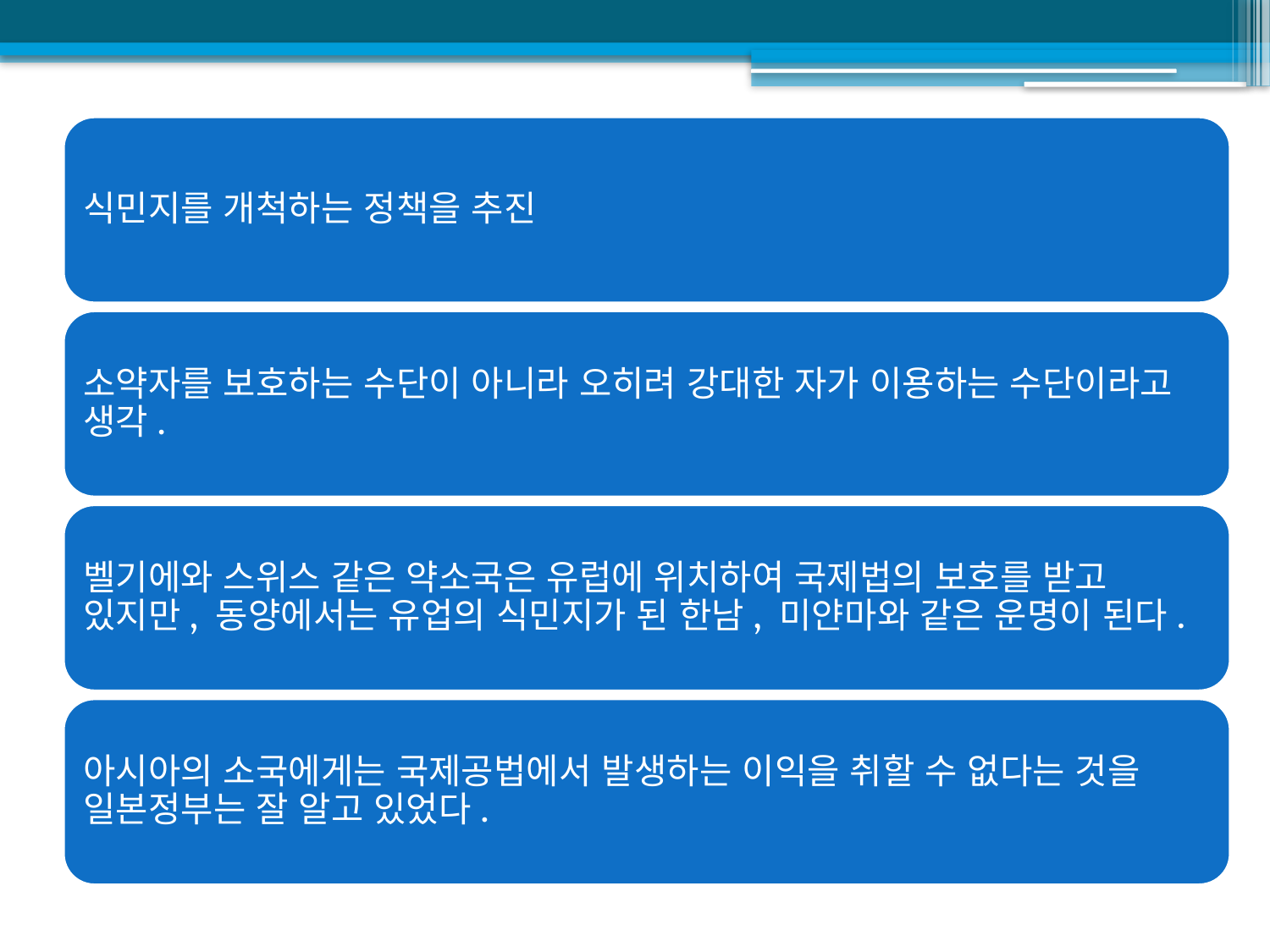

식민지를 개척하는 정책을 추진
소약자를 보호하는 수단이 아니라 오히려 강대한 자가 이용하는 수단이라고 생각.
벨기에와 스위스 같은 약소국은 유럽에 위치하여 국제법의 보호를 받고 있지만, 동양에서는 유업의 식민지가 된 한남, 미얀마와 같은 운명이 된다.
아시아의 소국에게는 국제공법에서 발생하는 이익을 취할 수 없다는 것을 일본정부는 잘 알고 있었다.